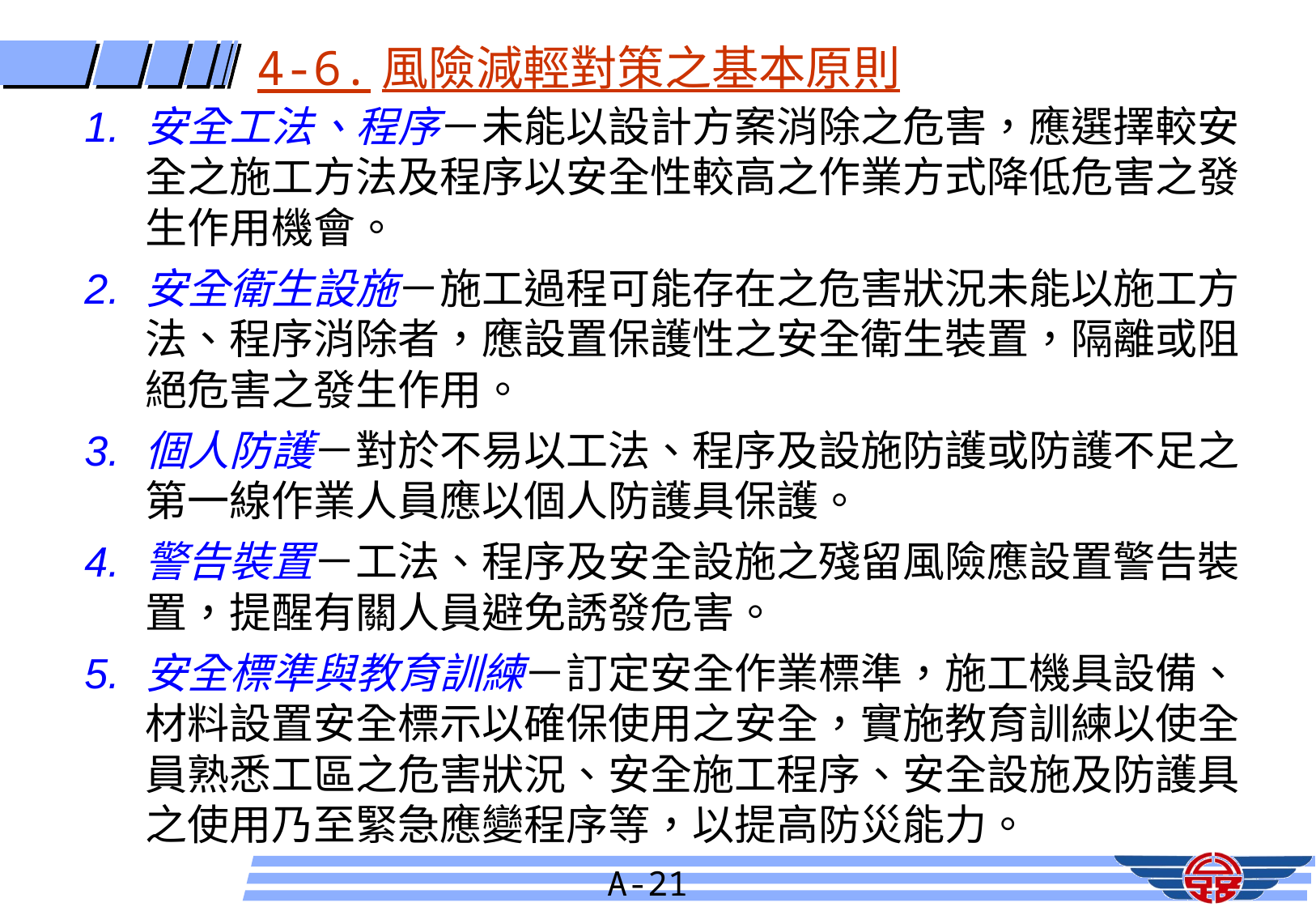

4-6.風險減輕對策之基本原則
安全工法、程序－未能以設計方案消除之危害，應選擇較安全之施工方法及程序以安全性較高之作業方式降低危害之發生作用機會。
安全衛生設施－施工過程可能存在之危害狀況未能以施工方法、程序消除者，應設置保護性之安全衛生裝置，隔離或阻絕危害之發生作用。
個人防護－對於不易以工法、程序及設施防護或防護不足之第一線作業人員應以個人防護具保護。
警告裝置－工法、程序及安全設施之殘留風險應設置警告裝置，提醒有關人員避免誘發危害。
安全標準與教育訓練－訂定安全作業標準，施工機具設備、材料設置安全標示以確保使用之安全，實施教育訓練以使全員熟悉工區之危害狀況、安全施工程序、安全設施及防護具之使用乃至緊急應變程序等，以提高防災能力。